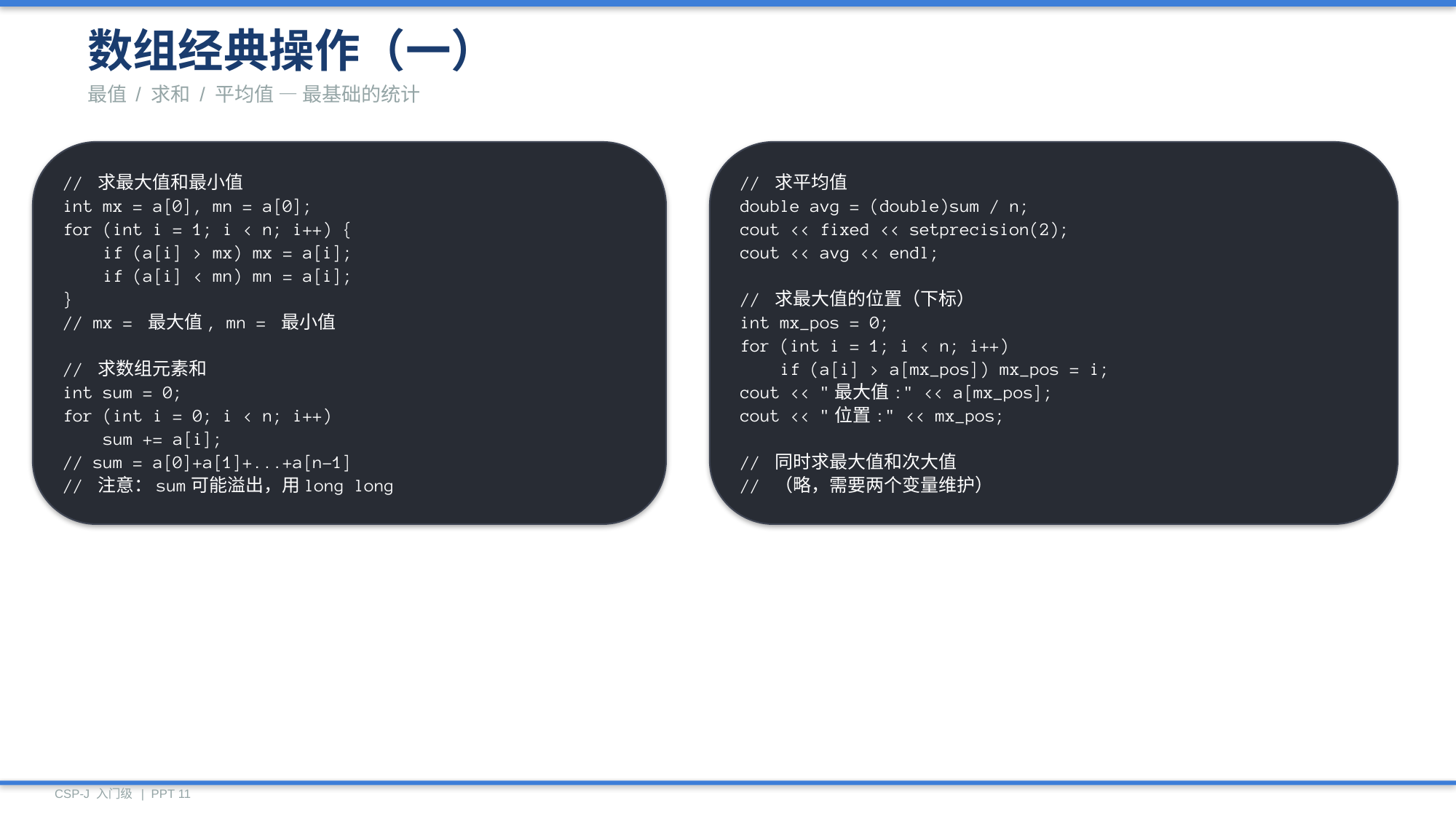

数组经典操作（一）
最值 / 求和 / 平均值 — 最基础的统计
// 求最大值和最小值
int mx = a[0], mn = a[0];
for (int i = 1; i < n; i++) {
    if (a[i] > mx) mx = a[i];
    if (a[i] < mn) mn = a[i];
}
// mx = 最大值, mn = 最小值

// 求数组元素和
int sum = 0;
for (int i = 0; i < n; i++)
    sum += a[i];
// sum = a[0]+a[1]+...+a[n-1]
// 注意：sum可能溢出，用long long
// 求平均值
double avg = (double)sum / n;
cout << fixed << setprecision(2);
cout << avg << endl;

// 求最大值的位置（下标）
int mx_pos = 0;
for (int i = 1; i < n; i++)
    if (a[i] > a[mx_pos]) mx_pos = i;
cout << "最大值:" << a[mx_pos];
cout << "位置:" << mx_pos;

// 同时求最大值和次大值
// （略，需要两个变量维护）

CSP-J 入门级  |  PPT 11